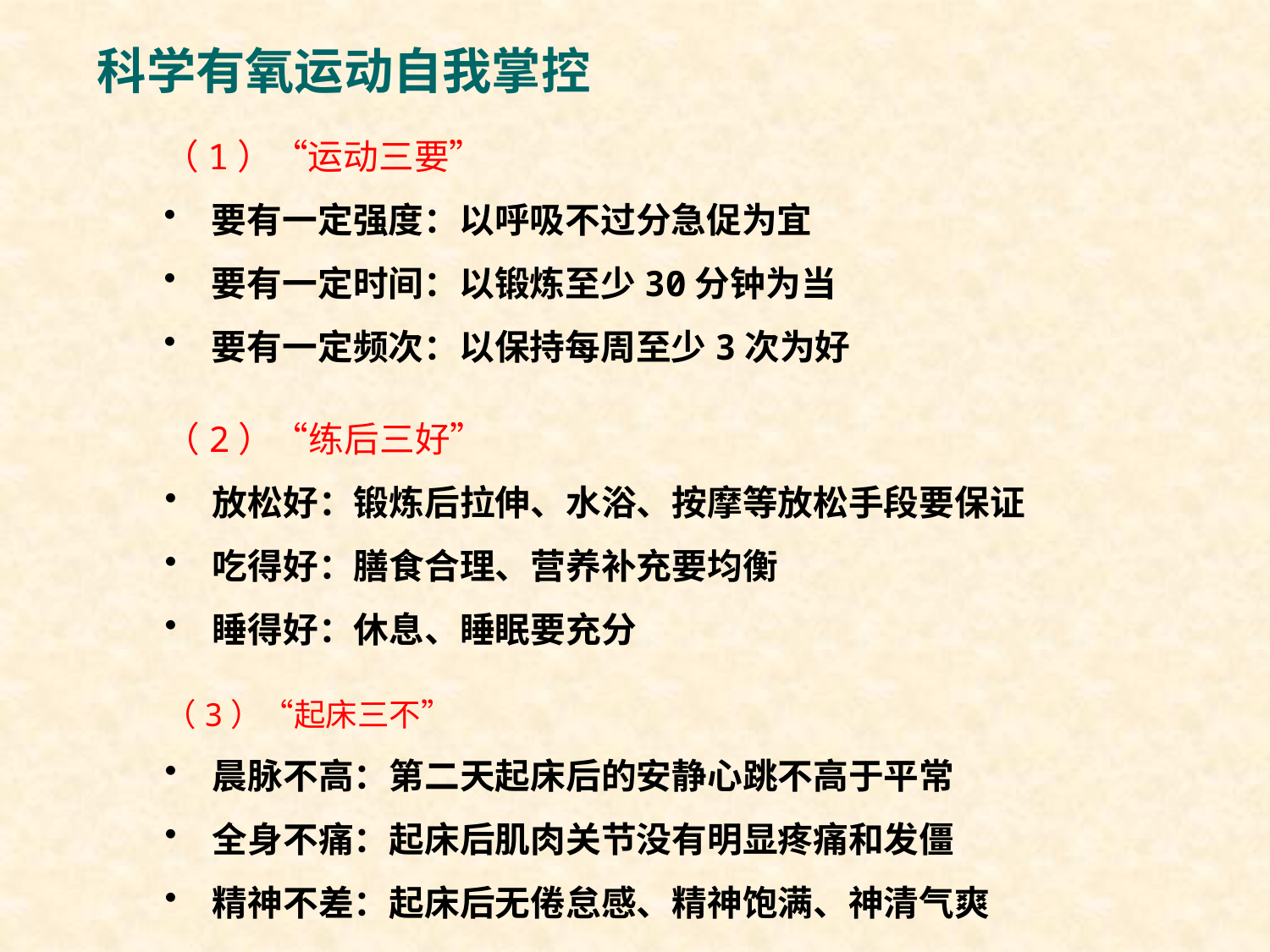

# 科学有氧运动自我掌控
（1）“运动三要”
要有一定强度：以呼吸不过分急促为宜
要有一定时间：以锻炼至少30分钟为当
要有一定频次：以保持每周至少3次为好
（2）“练后三好”
放松好：锻炼后拉伸、水浴、按摩等放松手段要保证
吃得好：膳食合理、营养补充要均衡
睡得好：休息、睡眠要充分
（3）“起床三不”
晨脉不高：第二天起床后的安静心跳不高于平常
全身不痛：起床后肌肉关节没有明显疼痛和发僵
精神不差：起床后无倦怠感、精神饱满、神清气爽